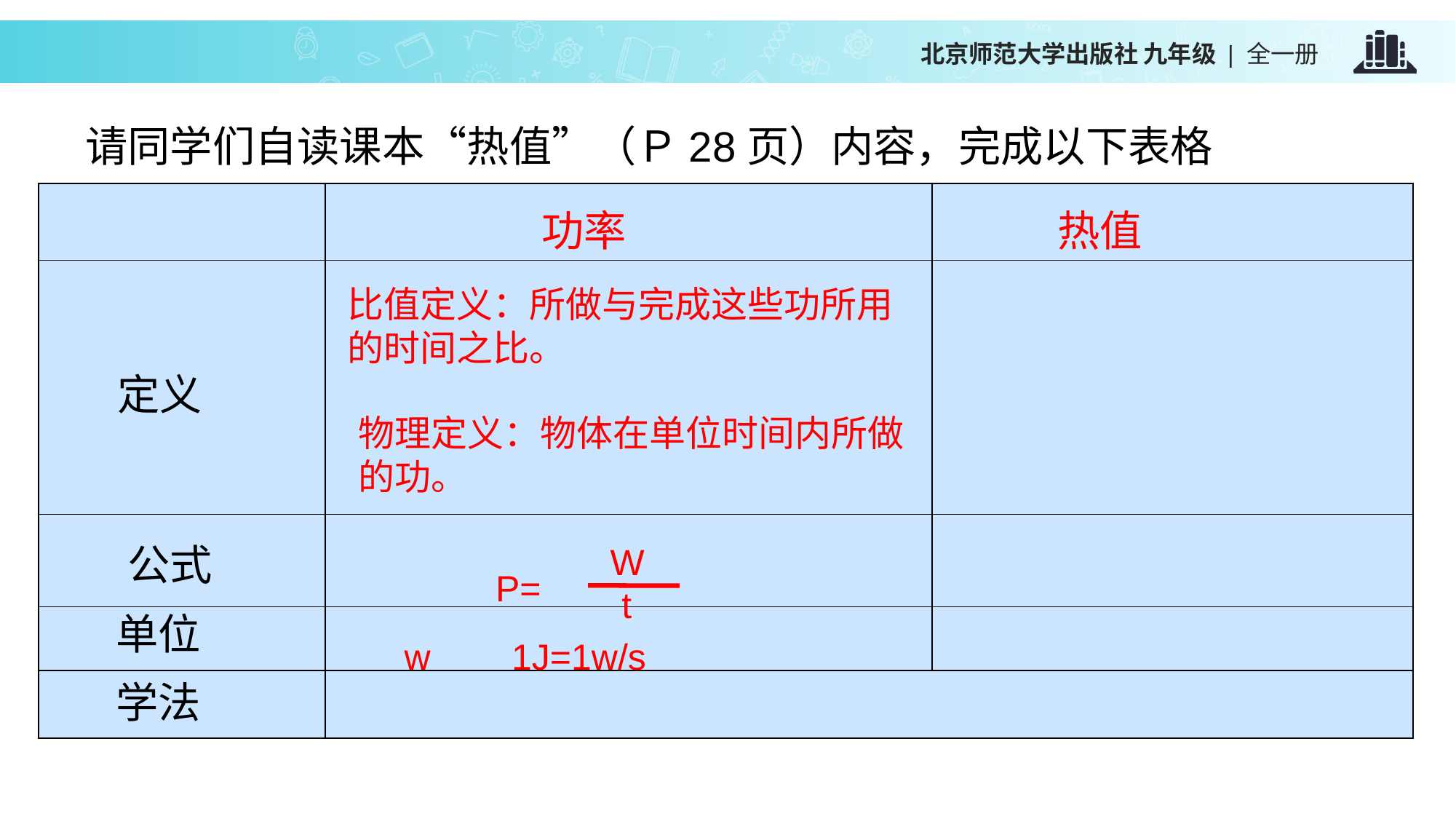

请同学们自读课本“热值”（Ｐ28页）内容，完成以下表格
|  |  |  |
| --- | --- | --- |
|  |  |  |
|  |  |  |
|  |  |  |
|  |  |  |
功率
热值
比值定义：所做与完成这些功所用的时间之比。
定义
物理定义：物体在单位时间内所做的功。
公式
W
t

P=
单位
w        1J=1w/s
学法